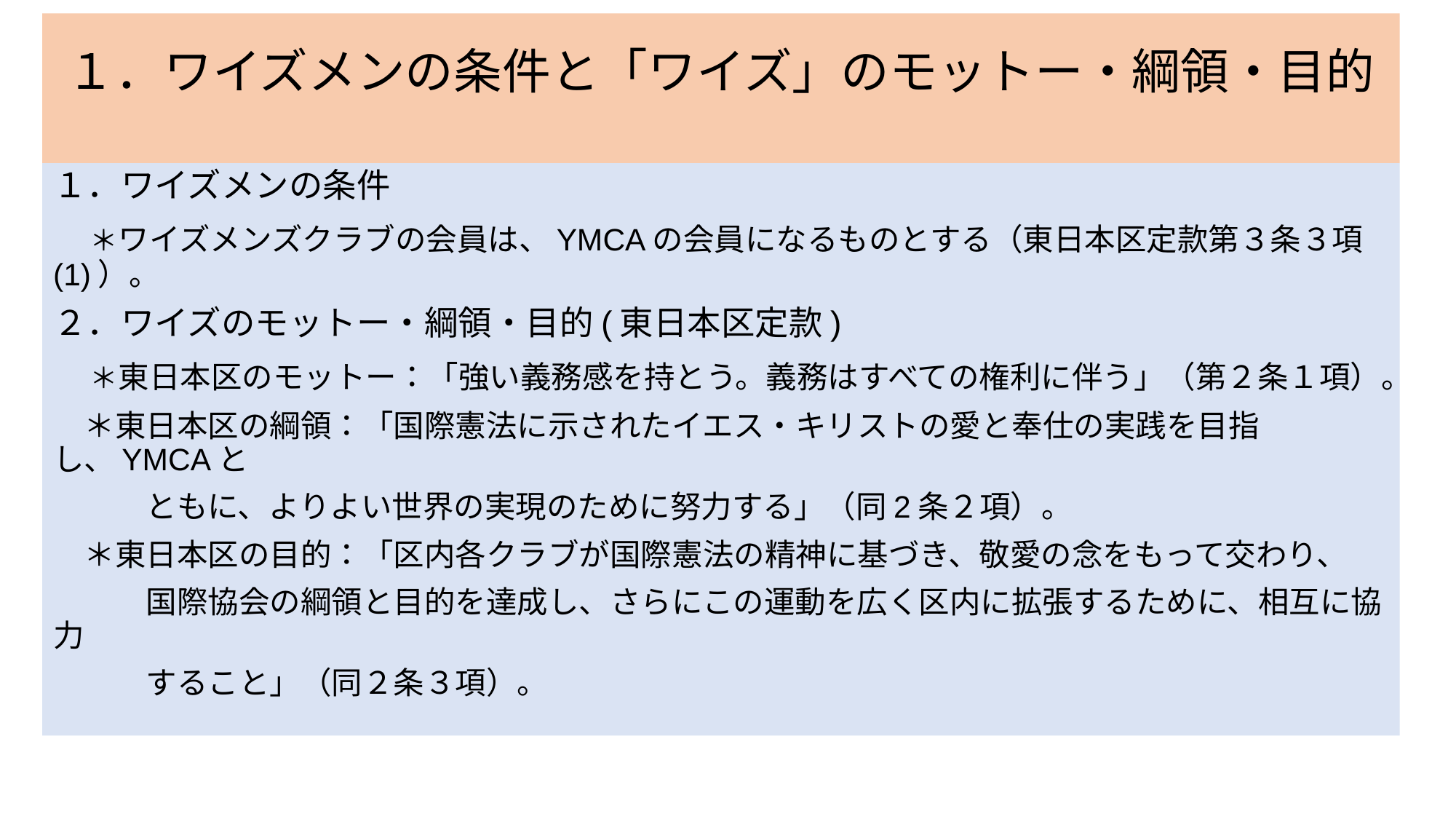

# １．ワイズメンの条件と「ワイズ」のモットー・綱領・目的
１．ワイズメンの条件
　＊ワイズメンズクラブの会員は、YMCAの会員になるものとする（東日本区定款第３条３項(1)）。
２．ワイズのモットー・綱領・目的(東日本区定款)
　＊東日本区のモットー：「強い義務感を持とう。義務はすべての権利に伴う」（第２条１項）。
　＊東日本区の綱領：「国際憲法に示されたイエス・キリストの愛と奉仕の実践を目指し、YMCAと
　　　ともに、よりよい世界の実現のために努力する」（同2条２項）。
　＊東日本区の目的：「区内各クラブが国際憲法の精神に基づき、敬愛の念をもって交わり、
　　　国際協会の綱領と目的を達成し、さらにこの運動を広く区内に拡張するために、相互に協力
　　　すること」（同２条３項）。